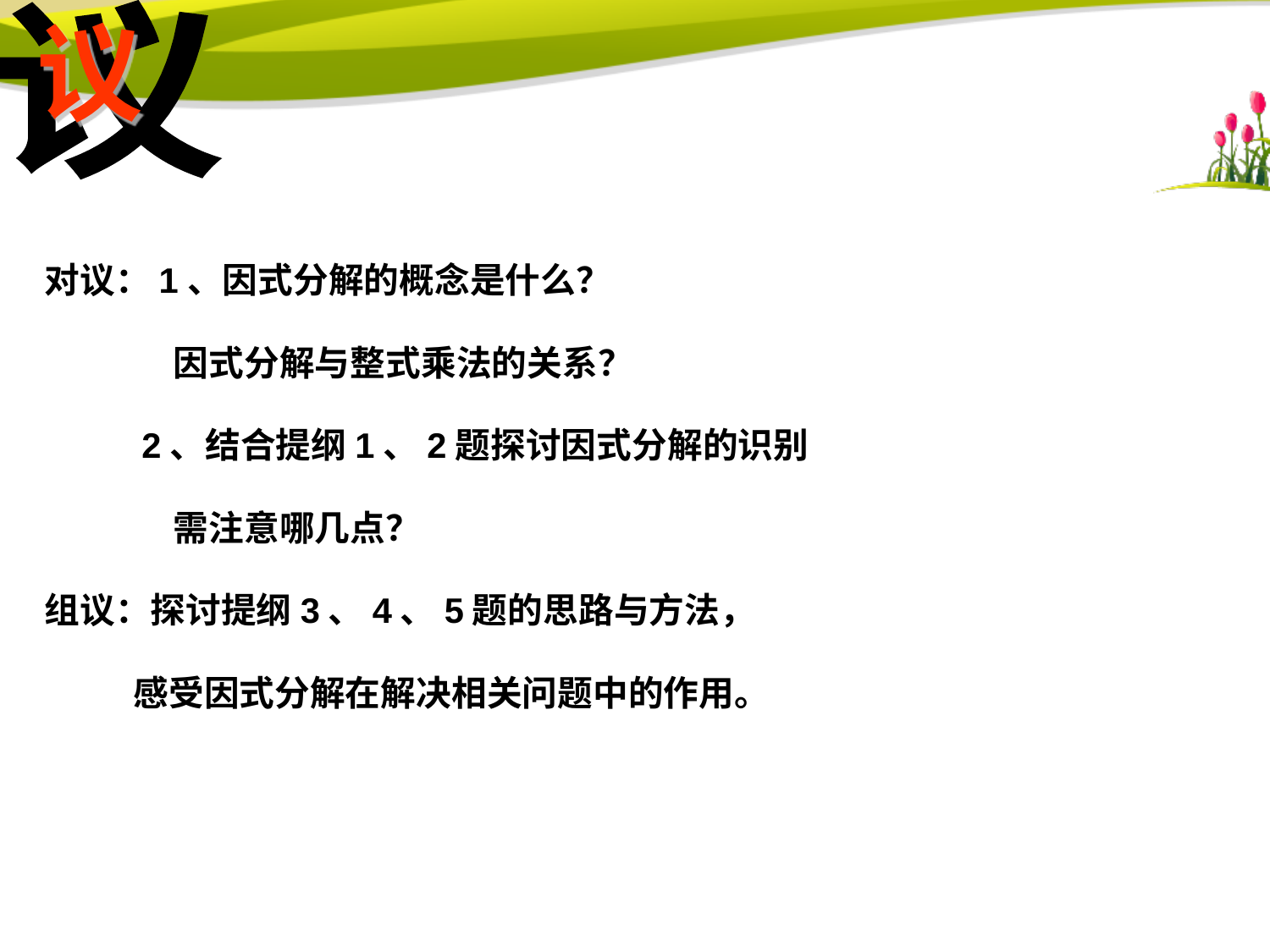

议
议
对议：1、因式分解的概念是什么？
               因式分解与整式乘法的关系？
          2、结合提纲1、2题探讨因式分解的识别
               需注意哪几点？
组议：探讨提纲3、4、5题的思路与方法，
          感受因式分解在解决相关问题中的作用。